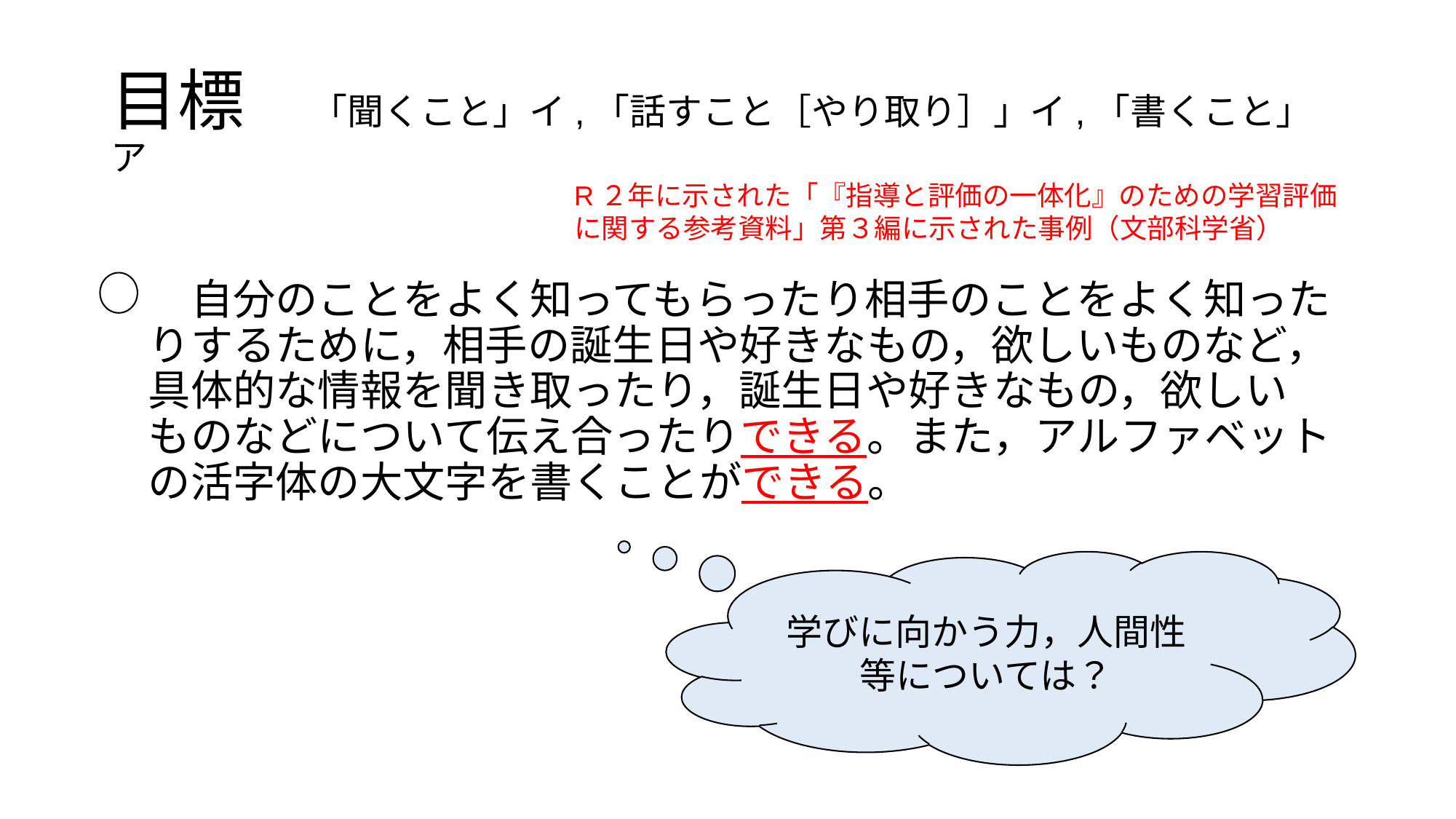

# 目標　「聞くこと」イ,「話すこと［やり取り］」イ,「書くこと」ア
R２年に示された「『指導と評価の一体化』のための学習評価に関する参考資料」第３編に示された事例（文部科学省）

　自分のことをよく知ってもらったり相手のことをよく知ったりするために，相手の誕生日や好きなもの，欲しいものなど，具体的な情報を聞き取ったり，誕生日や好きなもの，欲しい　ものなどについて伝え合ったりできる。また，アルファベットの活字体の大文字を書くことができる。
学びに向かう力，人間性等については？